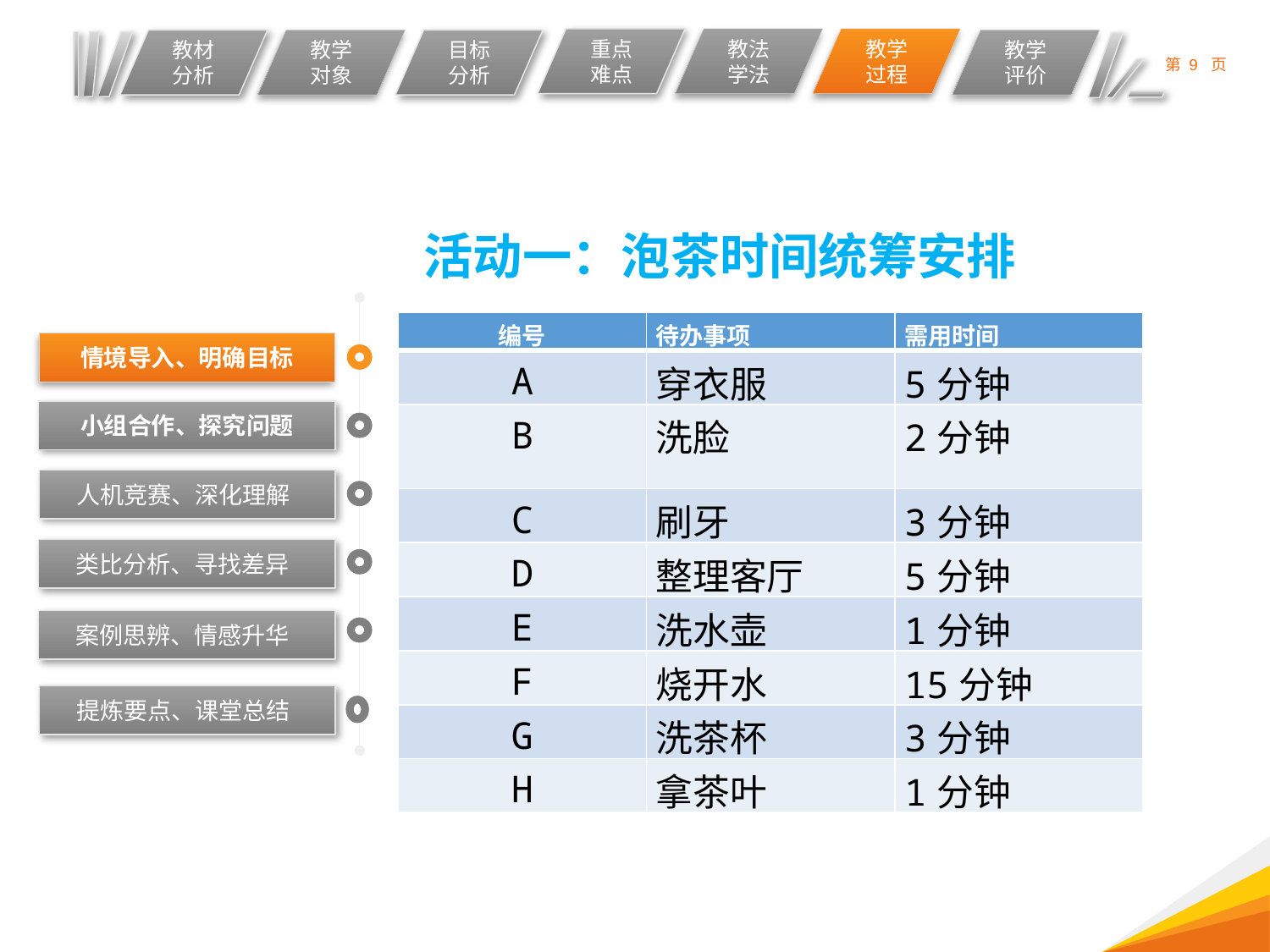

活动一：泡茶时间统筹安排
| 编号 | 待办事项 | 需用时间 |
| --- | --- | --- |
| A | 穿衣服 | 5分钟 |
| B | 洗脸 | 2分钟 |
| C | 刷牙 | 3分钟 |
| D | 整理客厅 | 5分钟 |
| E | 洗水壶 | 1分钟 |
| F | 烧开水 | 15分钟 |
| G | 洗茶杯 | 3分钟 |
| H | 拿茶叶 | 1分钟 |
情境导入、明确目标

小组合作、探究问题

人机竞赛、深化理解

类比分析、寻找差异

案例思辨、情感升华

提炼要点、课堂总结

提炼要点、课堂总结